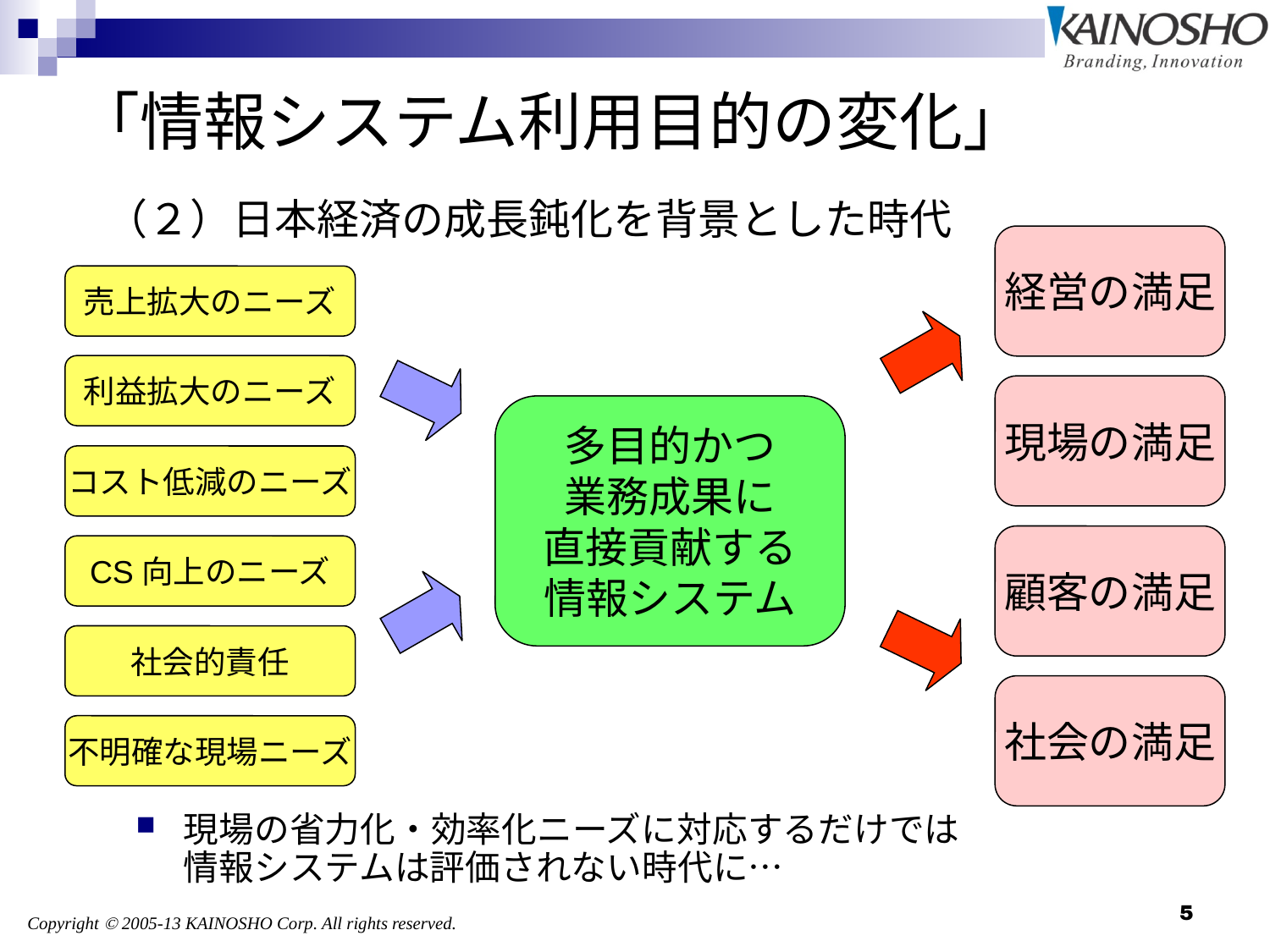

# 「情報システム利用目的の変化」
（２）日本経済の成長鈍化を背景とした時代
経営の満足
売上拡大のニーズ

利益拡大のニーズ

現場の満足
多目的かつ
業務成果に
直接貢献する
情報システム
コスト低減のニーズ
顧客の満足
CS向上のニーズ

社会的責任

社会の満足
不明確な現場ニーズ

現場の省力化・効率化ニーズに対応するだけでは
情報システムは評価されない時代に…
5